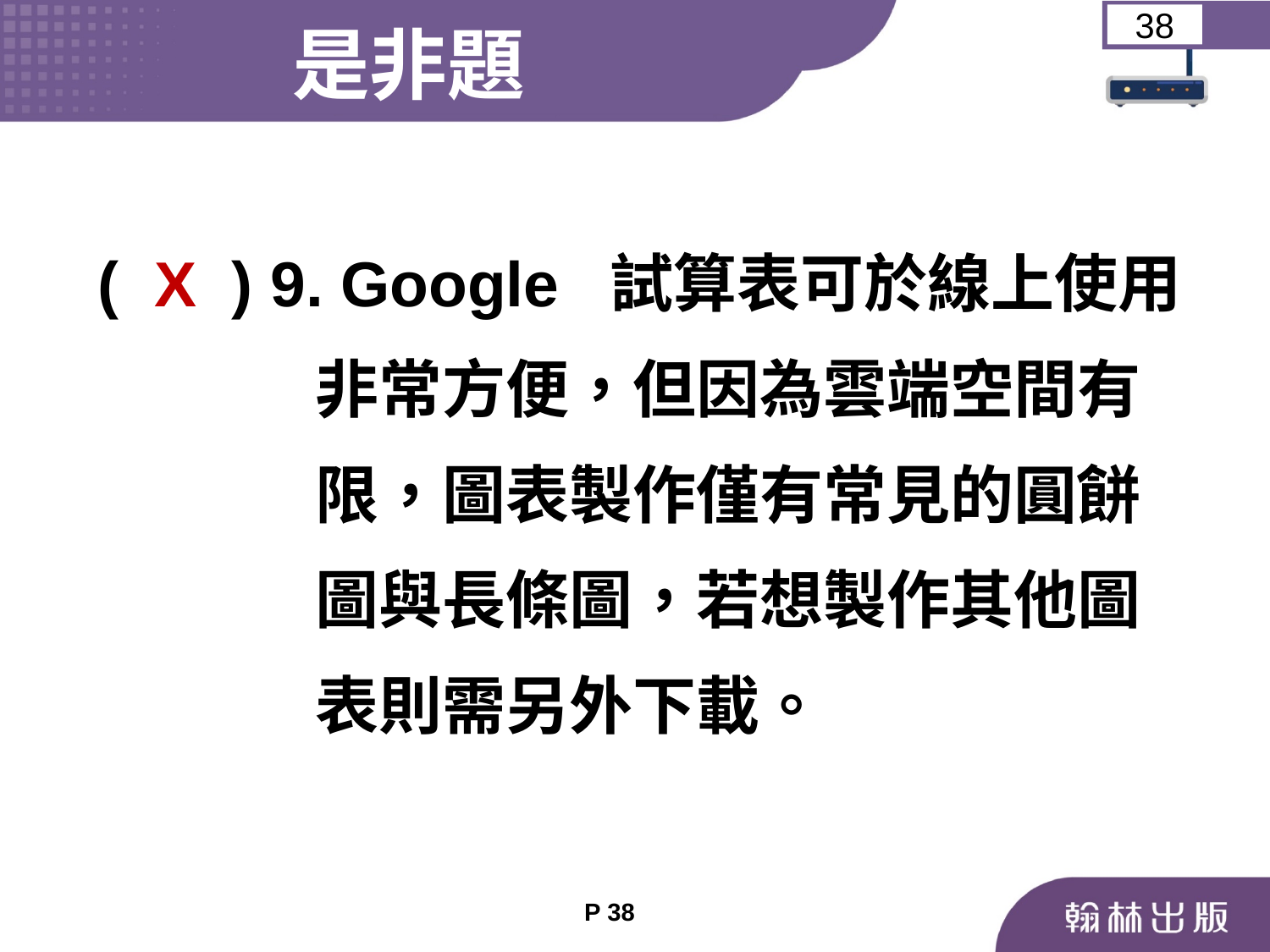

是非題

38
	 (  X  ) 9. Google  試算表可於線上使用
                 非常方便，但因為雲端空間有
                 限，圖表製作僅有常見的圓餅
                 圖與長條圖，若想製作其他圖
                 表則需另外下載。
P 38